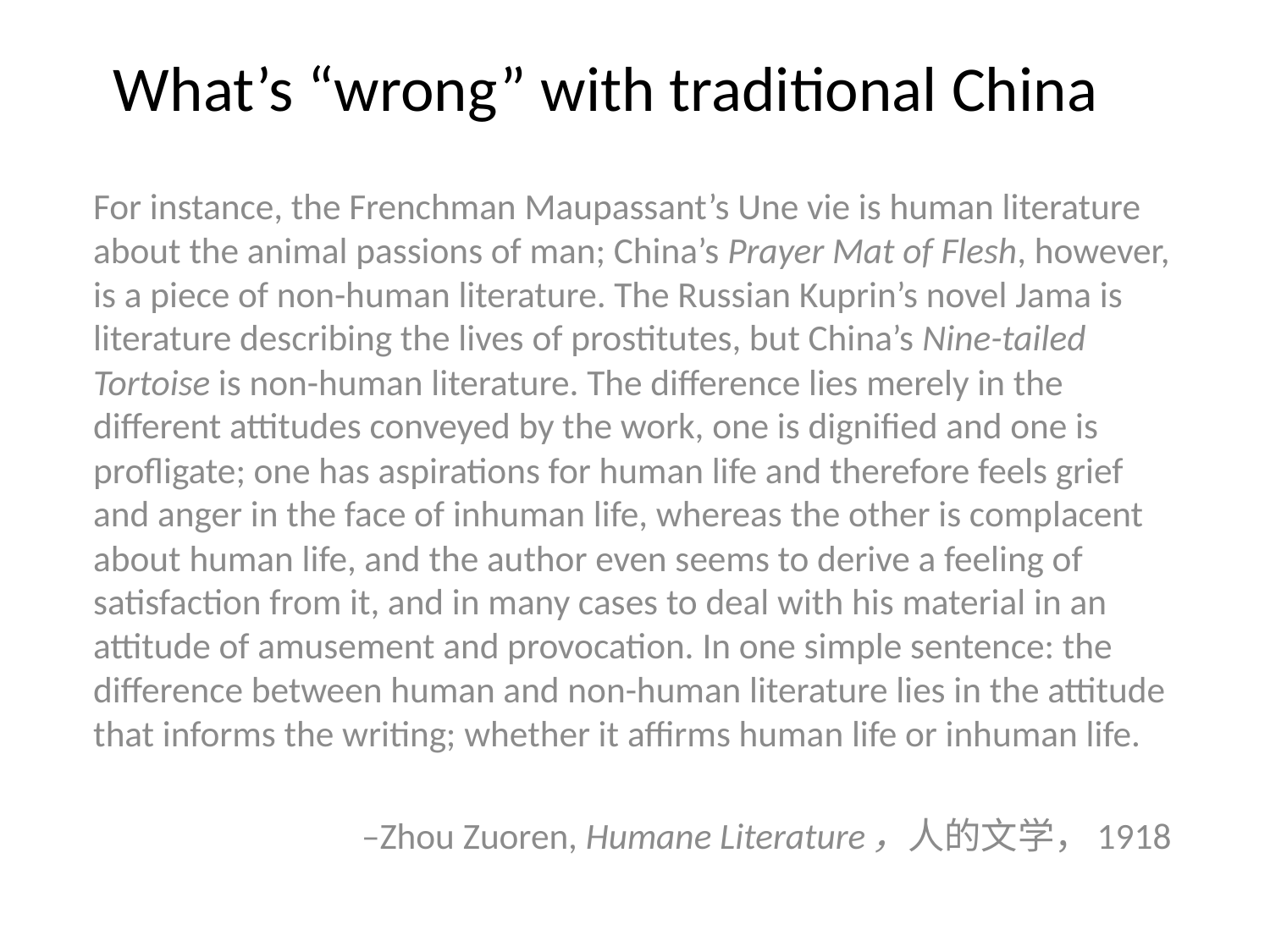

# What’s “wrong” with traditional China
For instance, the Frenchman Maupassant’s Une vie is human literature about the animal passions of man; China’s Prayer Mat of Flesh, however, is a piece of non-human literature. The Russian Kuprin’s novel Jama is literature describing the lives of prostitutes, but China’s Nine-tailed Tortoise is non-human literature. The difference lies merely in the different attitudes conveyed by the work, one is dignified and one is profligate; one has aspirations for human life and therefore feels grief and anger in the face of inhuman life, whereas the other is complacent about human life, and the author even seems to derive a feeling of satisfaction from it, and in many cases to deal with his material in an attitude of amusement and provocation. In one simple sentence: the difference between human and non-human literature lies in the attitude that informs the writing; whether it affirms human life or inhuman life.

–Zhou Zuoren, Humane Literature，人的文学，1918